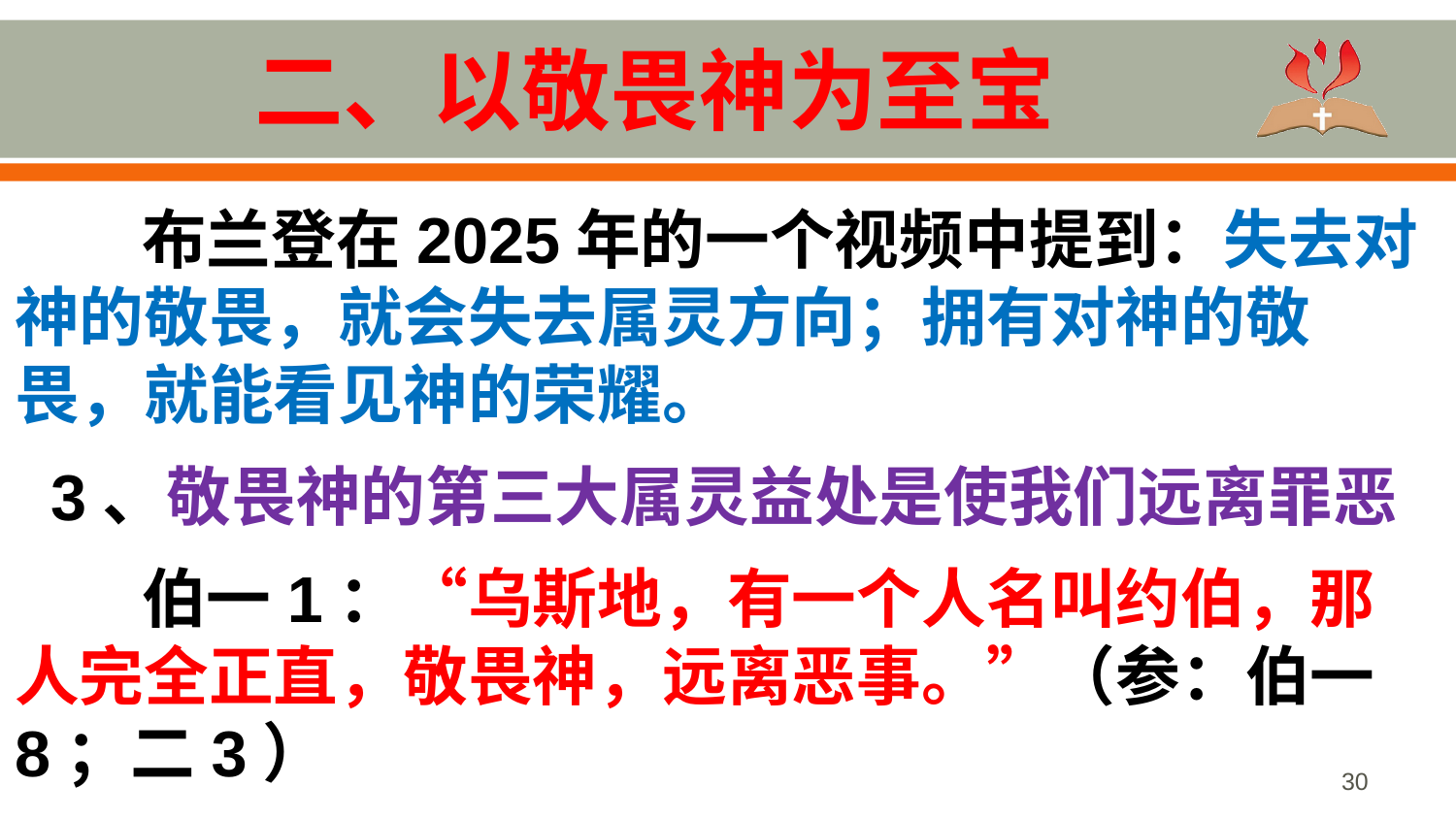

# 二、以敬畏神为至宝
布兰登在2025年的一个视频中提到：失去对神的敬畏，就会失去属灵方向；拥有对神的敬畏，就能看见神的荣耀。
  3、敬畏神的第三大属灵益处是使我们远离罪恶
伯一1：“乌斯地，有一个人名叫约伯，那人完全正直，敬畏神，远离恶事。”（参：伯一8；二3）

30